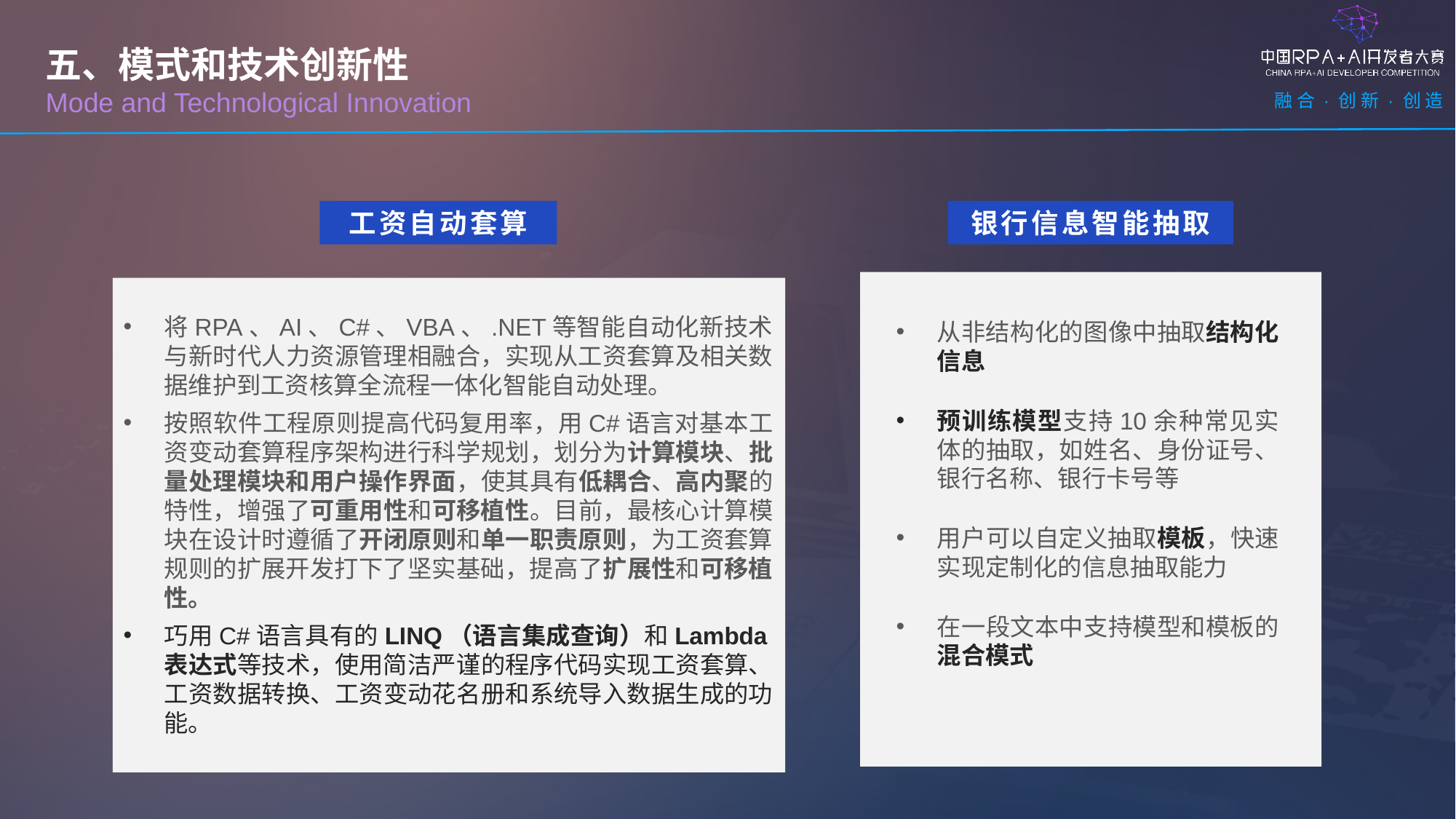

五、模式和技术创新性
Mode and Technological Innovation
工资自动套算
银行信息智能抽取

将RPA、AI、C#、VBA、.NET等智能自动化新技术与新时代人力资源管理相融合，实现从工资套算及相关数据维护到工资核算全流程一体化智能自动处理。
按照软件工程原则提高代码复用率，用C#语言对基本工资变动套算程序架构进行科学规划，划分为计算模块、批量处理模块和用户操作界面，使其具有低耦合、高内聚的特性，增强了可重用性和可移植性。目前，最核心计算模块在设计时遵循了开闭原则和单一职责原则，为工资套算规则的扩展开发打下了坚实基础，提高了扩展性和可移植性。
巧用C#语言具有的LINQ（语言集成查询）和Lambda表达式等技术，使用简洁严谨的程序代码实现工资套算、工资数据转换、工资变动花名册和系统导入数据生成的功能。

从非结构化的图像中抽取结构化信息
预训练模型支持10余种常见实体的抽取，如姓名、身份证号、银行名称、银行卡号等
用户可以自定义抽取模板，快速实现定制化的信息抽取能力
在一段文本中支持模型和模板的混合模式